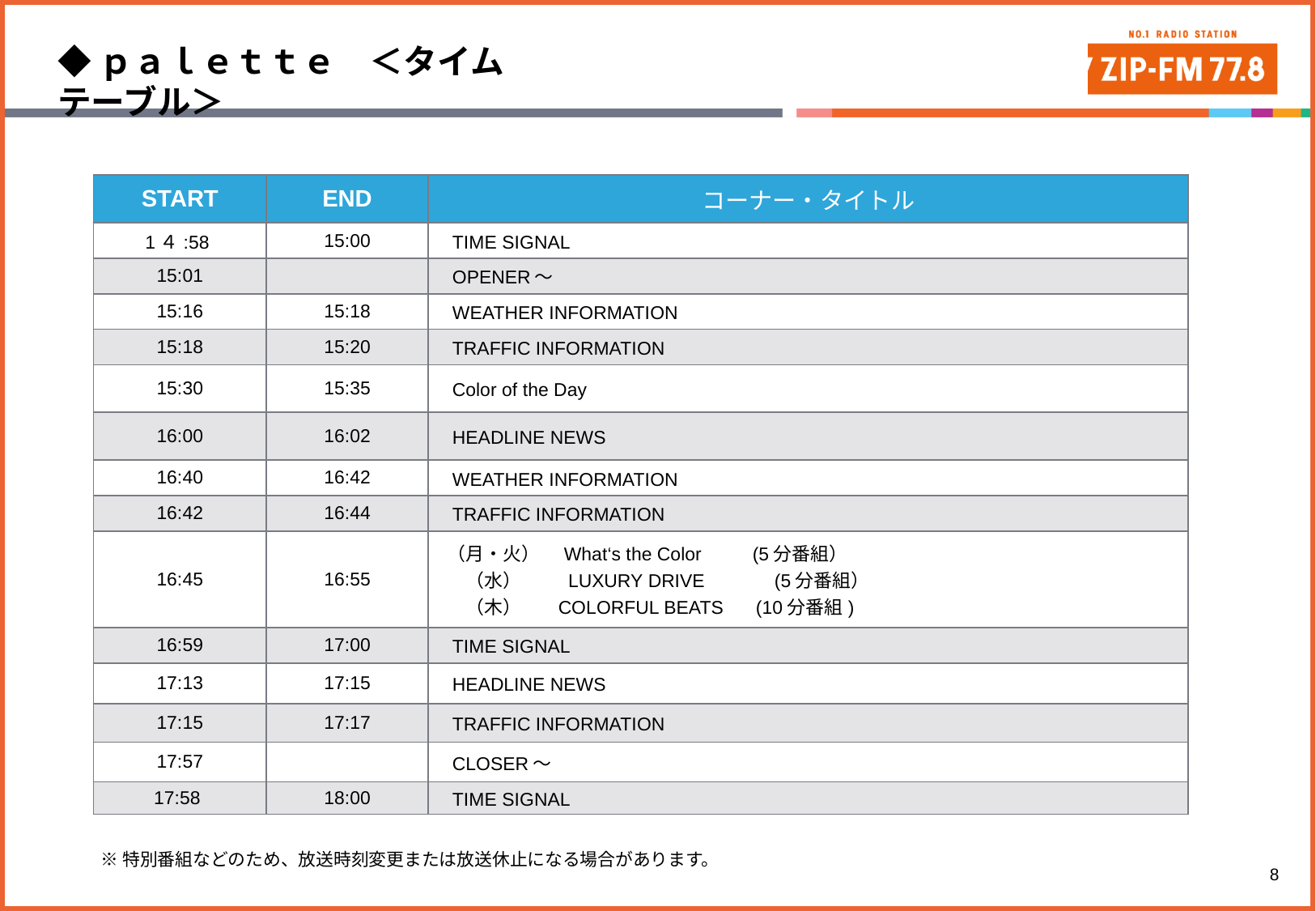

◆ｐａｌｅｔｔｅ　＜タイムテーブル＞
| START | END | コーナー・タイトル |
| --- | --- | --- |
| 1４:58 | 15:00 | TIME SIGNAL |
| 15:01 |  | OPENER〜 |
| 15:16 | 15:18 | WEATHER INFORMATION |
| 15:18 | 15:20 | TRAFFIC INFORMATION |
| 15:30 | 15:35 | Color of the Day |
| 16:00 | 16:02 | HEADLINE NEWS |
| 16:40 | 16:42 | WEATHER INFORMATION |
| 16:42 | 16:44 | TRAFFIC INFORMATION |
| 16:45 | 16:55 | （月・火）　What‘s the Color　　 (5分番組） 　　（水）　　 LUXURY DRIVE　　　 (5分番組） 　　（木）　 COLORFUL BEATS　 (10分番組) |
| 16:59 | 17:00 | TIME SIGNAL |
| 17:13 | 17:15 | HEADLINE NEWS |
| 17:15 | 17:17 | TRAFFIC INFORMATION |
| 17:57 |  | CLOSER〜 |
| 17:58 | 18:00 | TIME SIGNAL |
※特別番組などのため、放送時刻変更または放送休止になる場合があります。